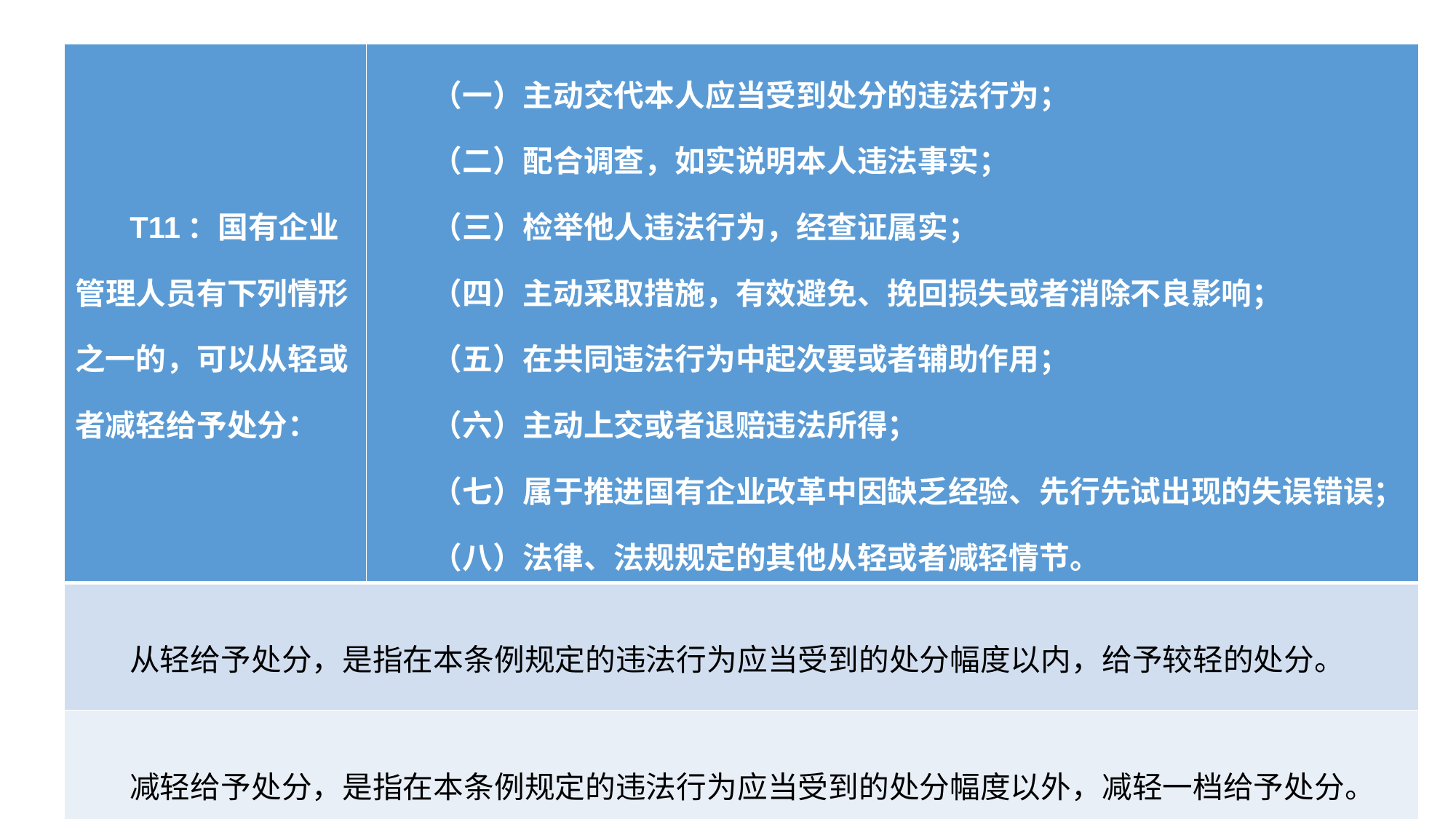

#
| T11：国有企业管理人员有下列情形之一的，可以从轻或者减轻给予处分： | （一）主动交代本人应当受到处分的违法行为； （二）配合调查，如实说明本人违法事实； （三）检举他人违法行为，经查证属实； （四）主动采取措施，有效避免、挽回损失或者消除不良影响； （五）在共同违法行为中起次要或者辅助作用； （六）主动上交或者退赔违法所得； （七）属于推进国有企业改革中因缺乏经验、先行先试出现的失误错误； （八）法律、法规规定的其他从轻或者减轻情节。 |
| --- | --- |
| 从轻给予处分，是指在本条例规定的违法行为应当受到的处分幅度以内，给予较轻的处分。 |  |
| 减轻给予处分，是指在本条例规定的违法行为应当受到的处分幅度以外，减轻一档给予处分。 |  |